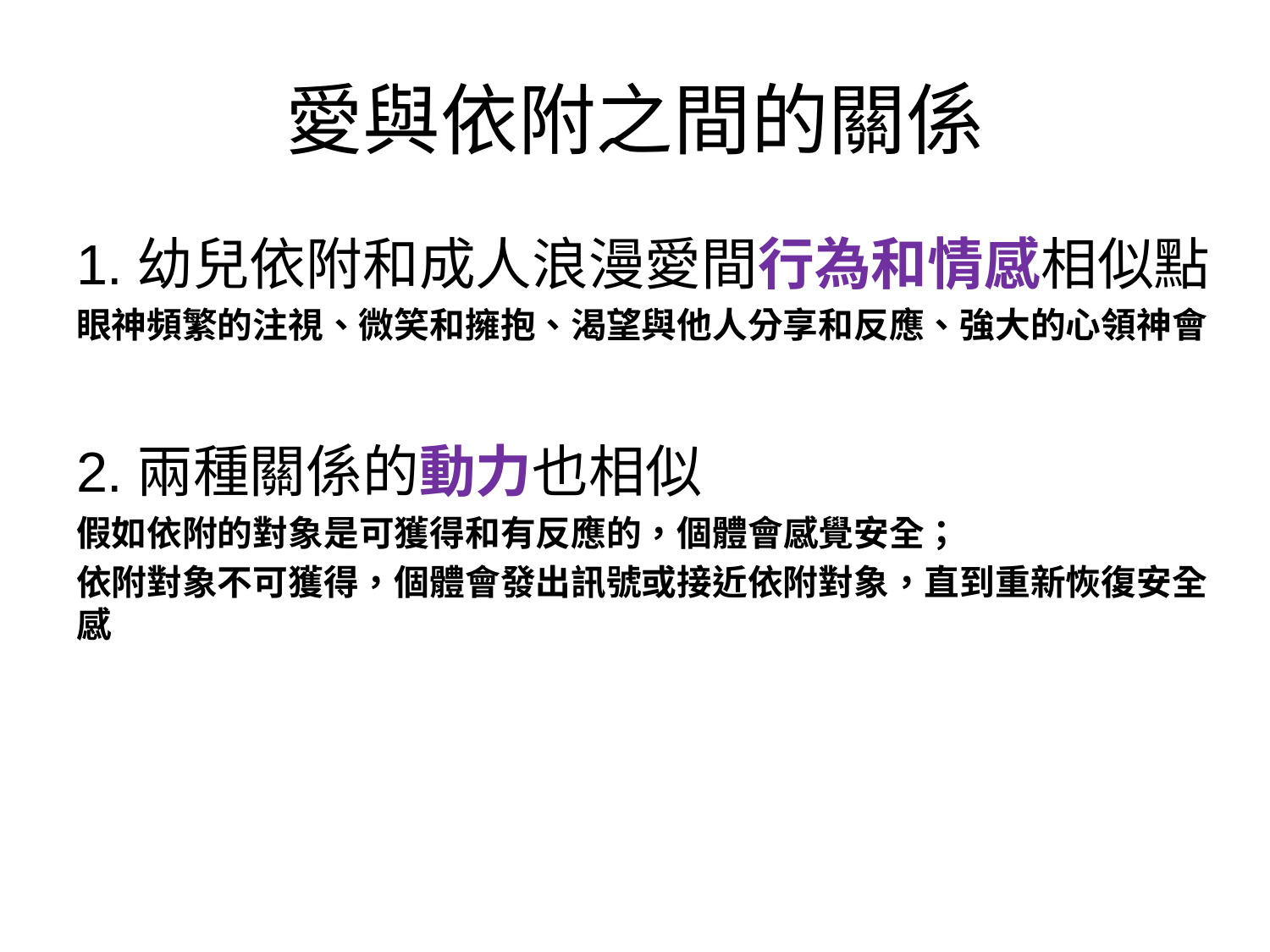

# 愛與依附之間的關係
1.幼兒依附和成人浪漫愛間行為和情感相似點
眼神頻繁的注視、微笑和擁抱、渴望與他人分享和反應、強大的心領神會

2.兩種關係的動力也相似
假如依附的對象是可獲得和有反應的，個體會感覺安全；
依附對象不可獲得，個體會發出訊號或接近依附對象，直到重新恢復安全感